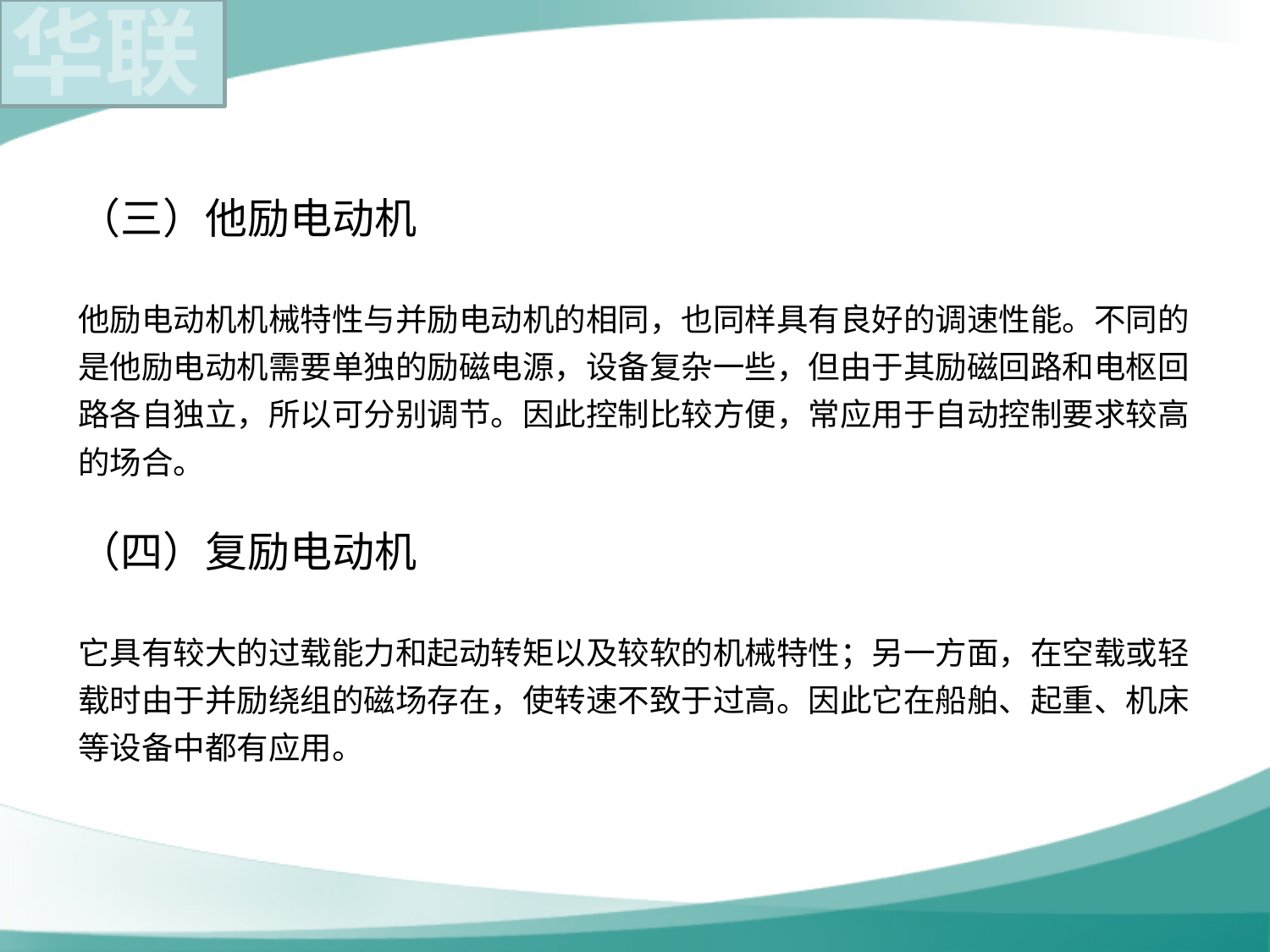

（三）他励电动机

他励电动机机械特性与并励电动机的相同，也同样具有良好的调速性能。不同的是他励电动机需要单独的励磁电源，设备复杂一些，但由于其励磁回路和电枢回路各自独立，所以可分别调节。因此控制比较方便，常应用于自动控制要求较高的场合。

（四）复励电动机

它具有较大的过载能力和起动转矩以及较软的机械特性；另一方面，在空载或轻载时由于并励绕组的磁场存在，使转速不致于过高。因此它在船舶、起重、机床等设备中都有应用。